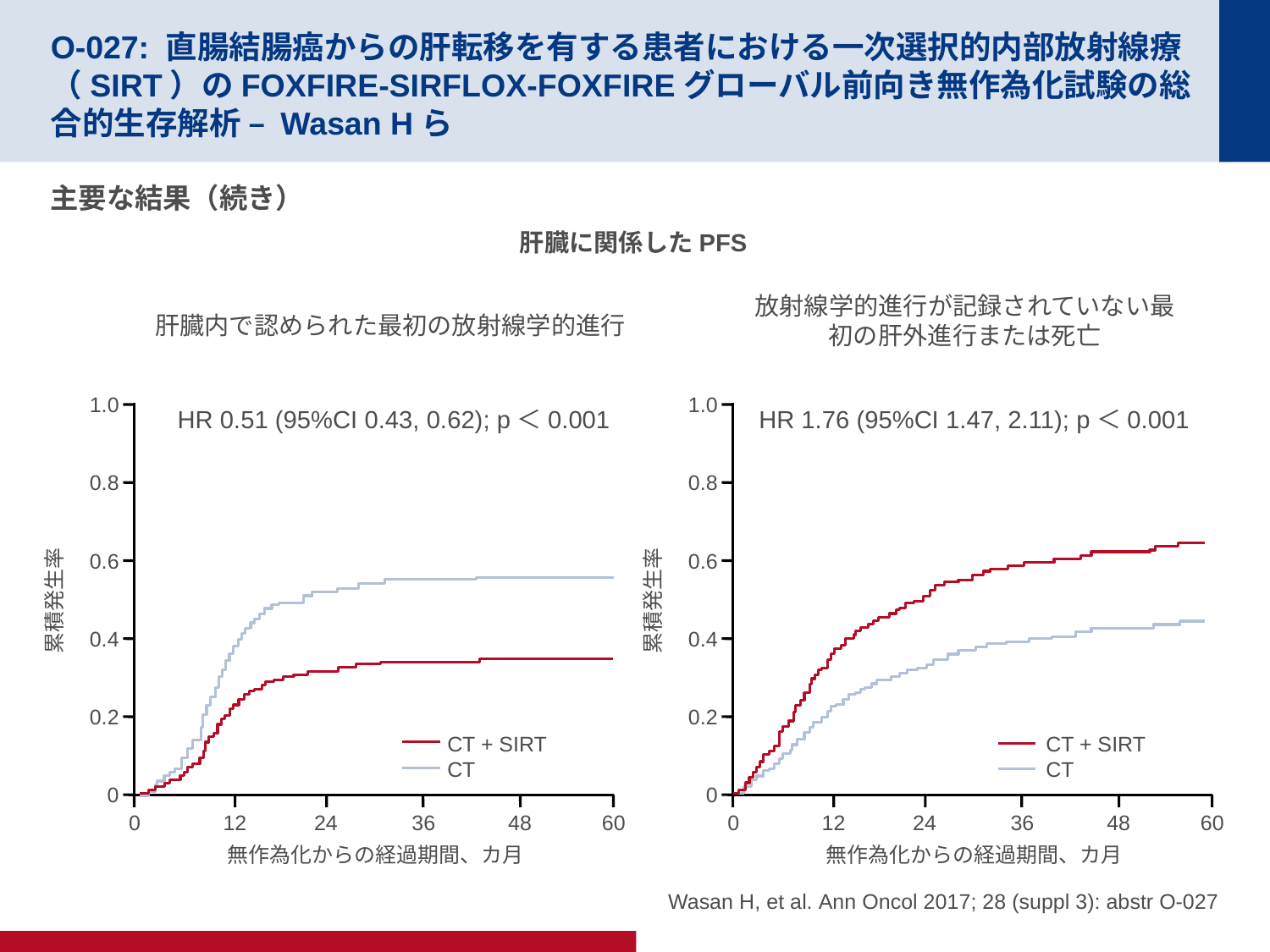

# O-027: 直腸結腸癌からの肝転移を有する患者における一次選択的内部放射線療（SIRT）のFOXFIRE-SIRFLOX-FOXFIREグローバル前向き無作為化試験の総合的生存解析 – Wasan Hら
主要な結果（続き）
肝臓に関係したPFS
放射線学的進行が記録されていない最初の肝外進行または死亡
肝臓内で認められた最初の放射線学的進行
1.0

0.8
0.6
累積発生率
0.4
0.2
0
0

12

24

36

48

60

無作為化からの経過期間、カ月

CT + SIRT
CT
1.0

0.8
0.6
累積発生率
0.4
0.2
0
0

12

24

36

48

60

無作為化からの経過期間、カ月
CT + SIRT
CT
HR 0.51 (95%CI 0.43, 0.62); p＜0.001
HR 1.76 (95%CI 1.47, 2.11); p＜0.001

Wasan H, et al. Ann Oncol 2017; 28 (suppl 3): abstr O-027